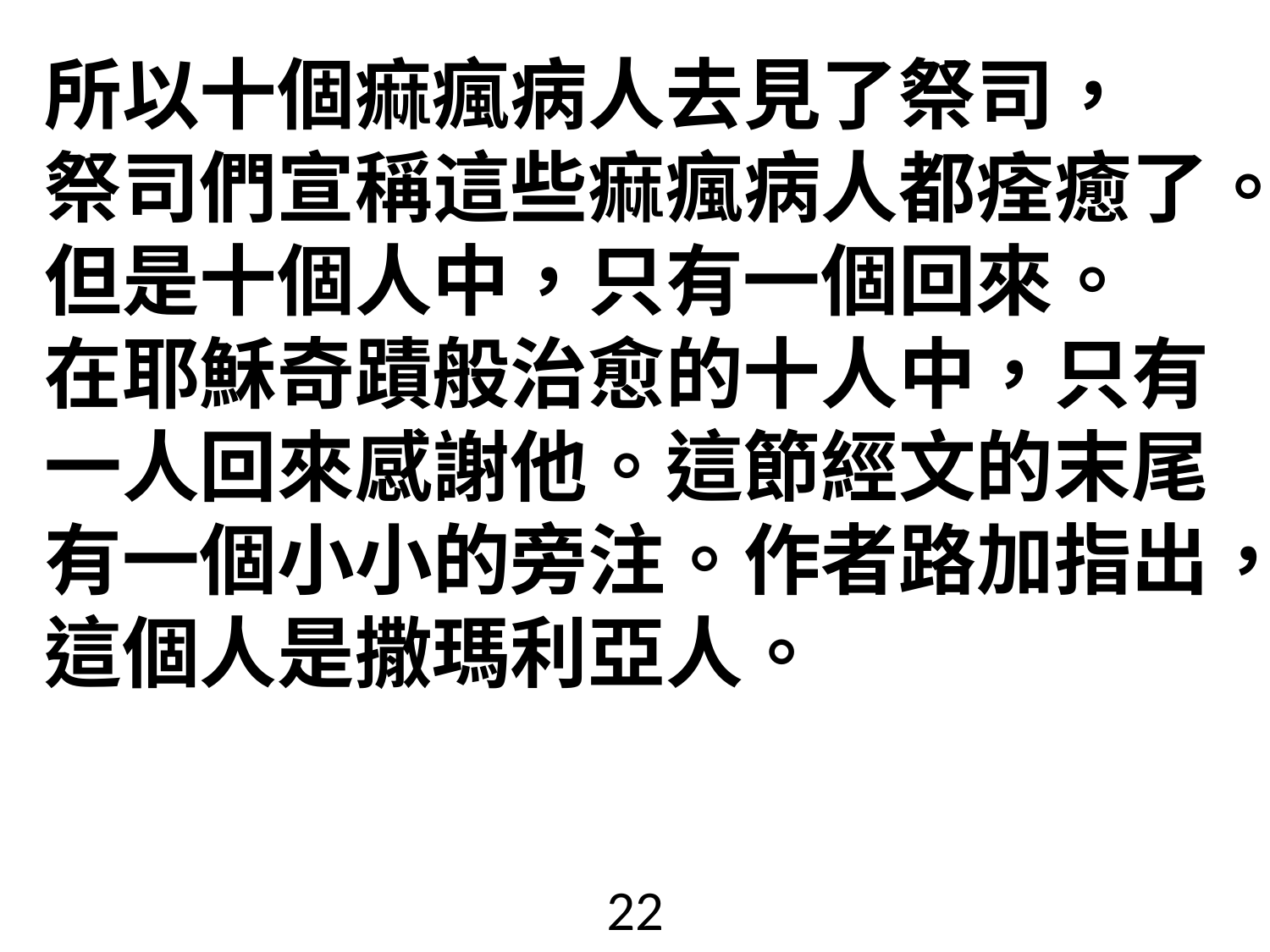

# 所以十個痲瘋病人去見了祭司， 祭司們宣稱這些痲瘋病人都痊癒了。但是十個人中，只有一個回來。 在耶穌奇蹟般治愈的十人中，只有一人回來感謝他。這節經文的末尾有一個小小的旁注。作者路加指出，這個人是撒瑪利亞人。
22